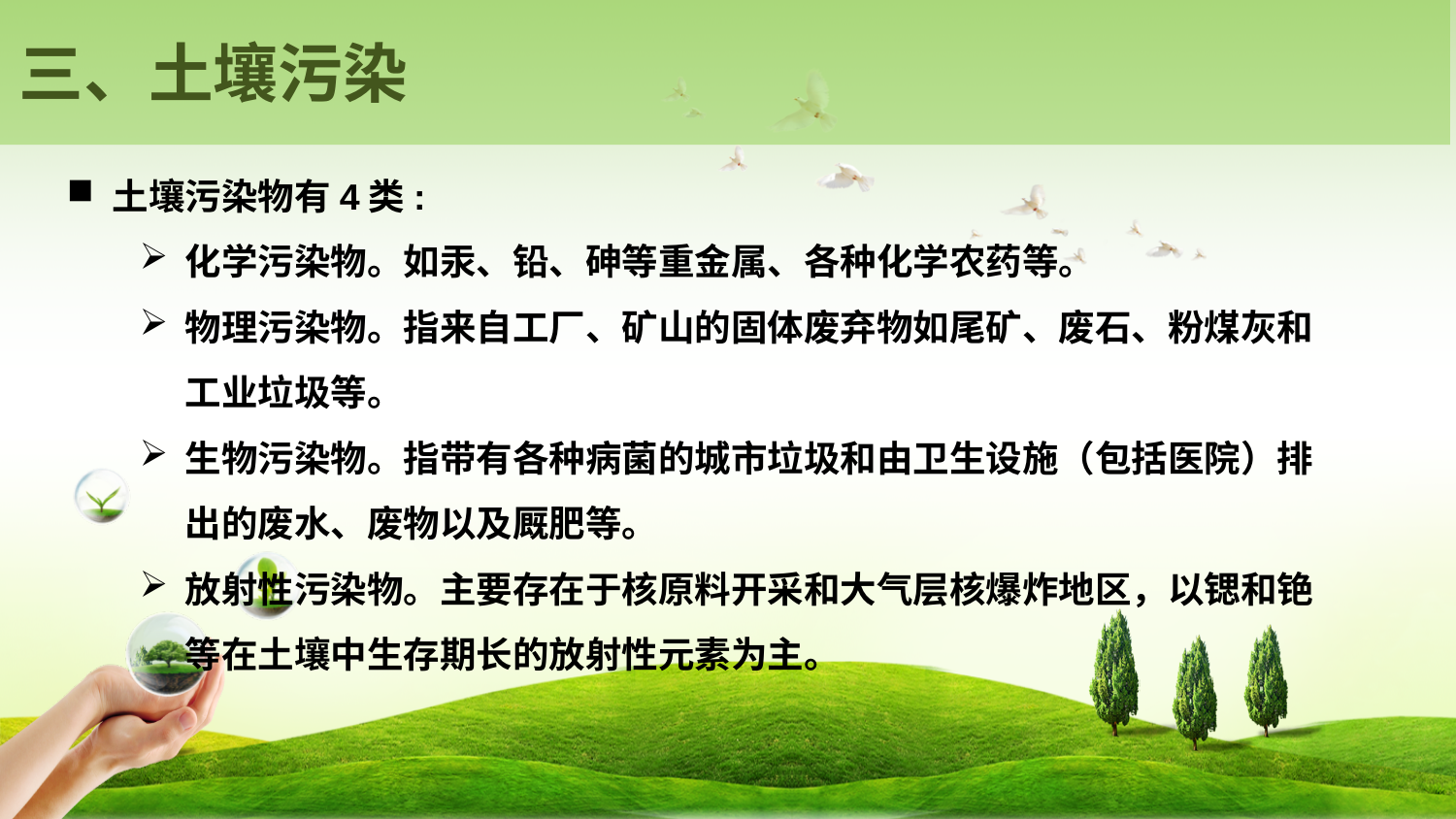

三、土壤污染
土壤污染物有4类:
化学污染物。如汞、铅、砷等重金属、各种化学农药等。
物理污染物。指来自工厂、矿山的固体废弃物如尾矿、废石、粉煤灰和工业垃圾等。
生物污染物。指带有各种病菌的城市垃圾和由卫生设施（包括医院）排出的废水、废物以及厩肥等。
放射性污染物。主要存在于核原料开采和大气层核爆炸地区，以锶和铯等在土壤中生存期长的放射性元素为主。